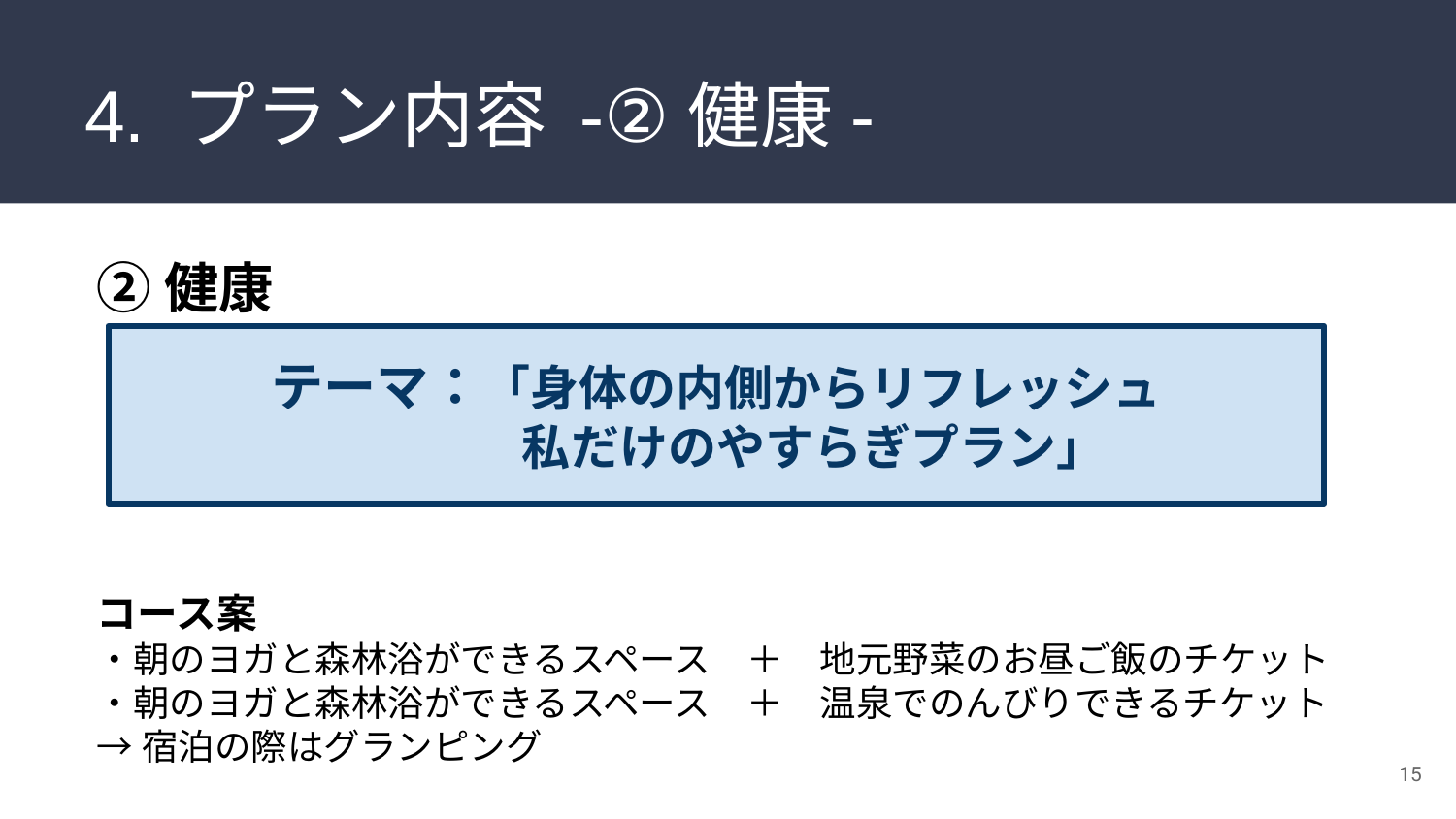

# 4. プラン内容 -②健康-
②健康
テーマ：「身体の内側からリフレッシュ
　　　　私だけのやすらぎプラン」
コース案
・朝のヨガと森林浴ができるスペース　＋　地元野菜のお昼ご飯のチケット
・朝のヨガと森林浴ができるスペース　＋　温泉でのんびりできるチケット
→宿泊の際はグランピング
15